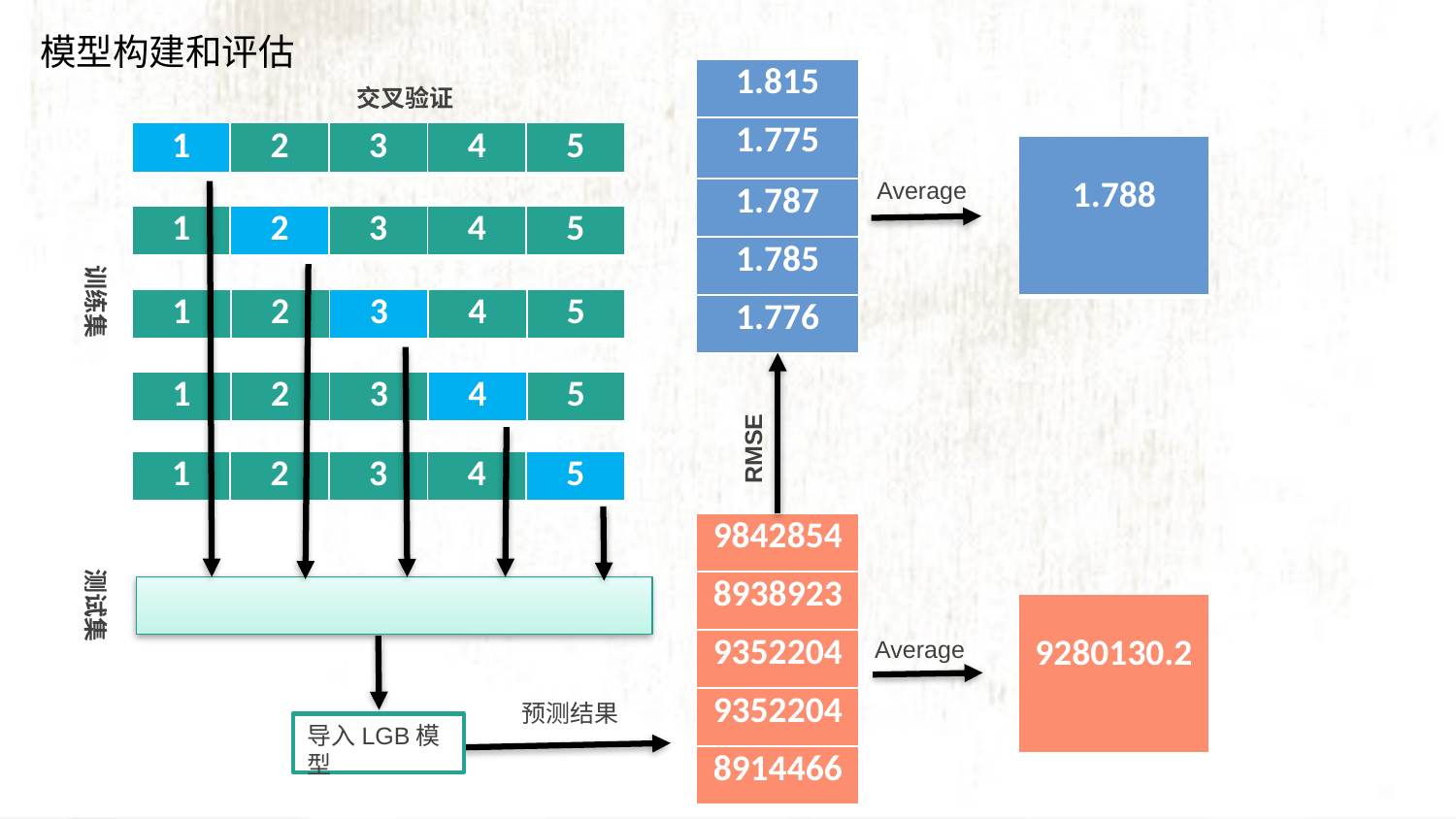

模型构建和评估
| 1.815 |
| --- |
| 1.775 |
| 1.787 |
| 1.785 |
| 1.776 |
交叉验证
| 1 | 2 | 3 | 4 | 5 |
| --- | --- | --- | --- | --- |
| 1.788 |
| --- |
训练集
Average
| 1 | 2 | 3 | 4 | 5 |
| --- | --- | --- | --- | --- |
| 1 | 2 | 3 | 4 | 5 |
| --- | --- | --- | --- | --- |
| 1 | 2 | 3 | 4 | 5 |
| --- | --- | --- | --- | --- |
RMSE
| 1 | 2 | 3 | 4 | 5 |
| --- | --- | --- | --- | --- |
| 9842854 |
| --- |
| 8938923 |
| 9352204 |
| 9352204 |
| 8914466 |
测试集

| 9280130.2 |
| --- |
Average
导入LGB模型
预测结果